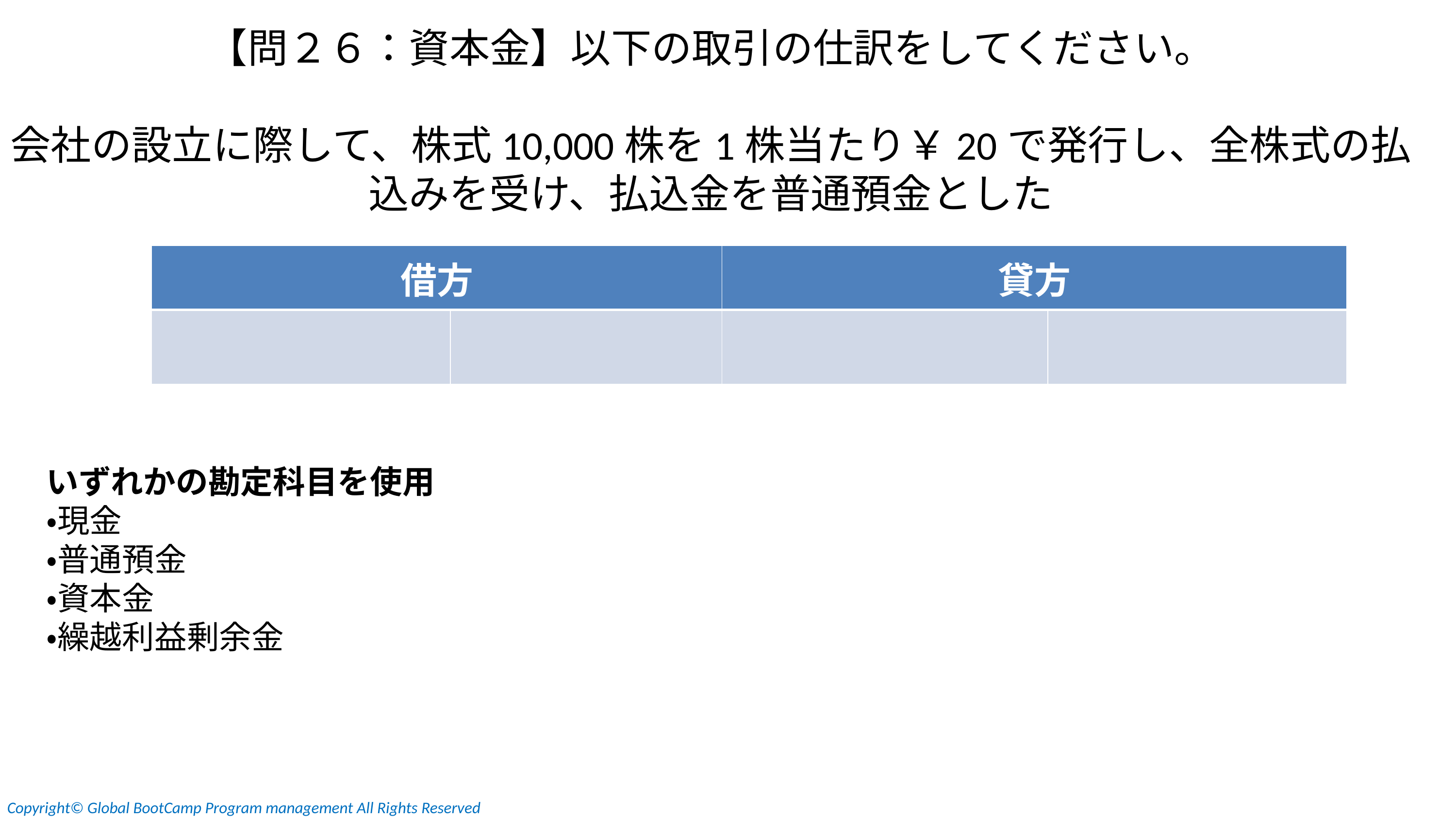

【問２６：資本金】以下の取引の仕訳をしてください。

会社の設立に際して、株式10,000株を1株当たり￥20で発行し、全株式の払込みを受け、払込金を普通預金とした
| 借方 |  | 貸方 |  |
| --- | --- | --- | --- |
|  |  |  |  |
いずれかの勘定科目を使用
・現金
・普通預金
・資本金
・繰越利益剰余金